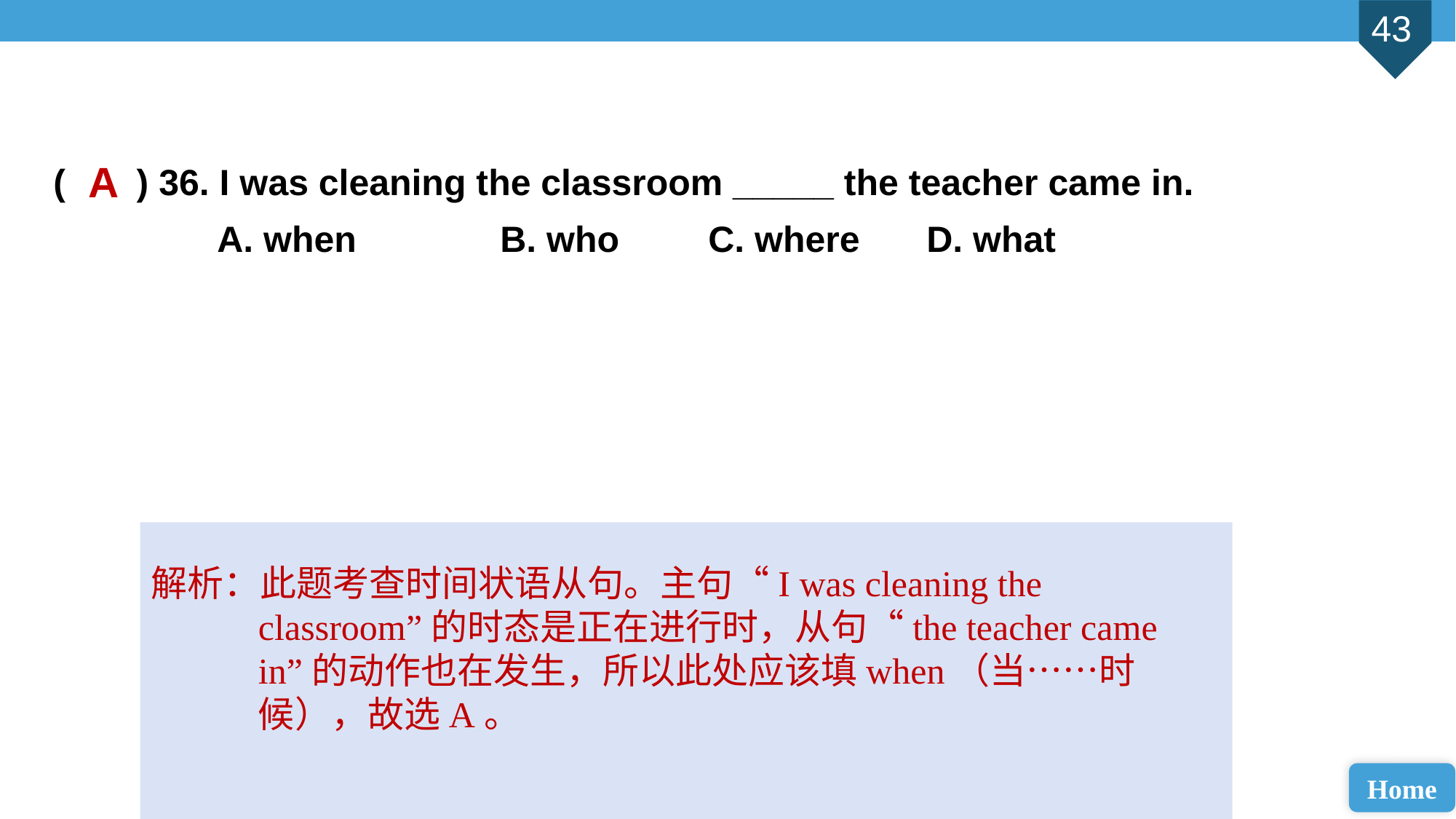

(       ) 36. I was cleaning the classroom _____ the teacher came in.
A. when		 B. who 	C. where 	D. what
A

解析：此题考查时间状语从句。主句“I was cleaning the classroom”的时态是正在进行时，从句“the teacher came in”的动作也在发生，所以此处应该填when（当……时候），故选A。